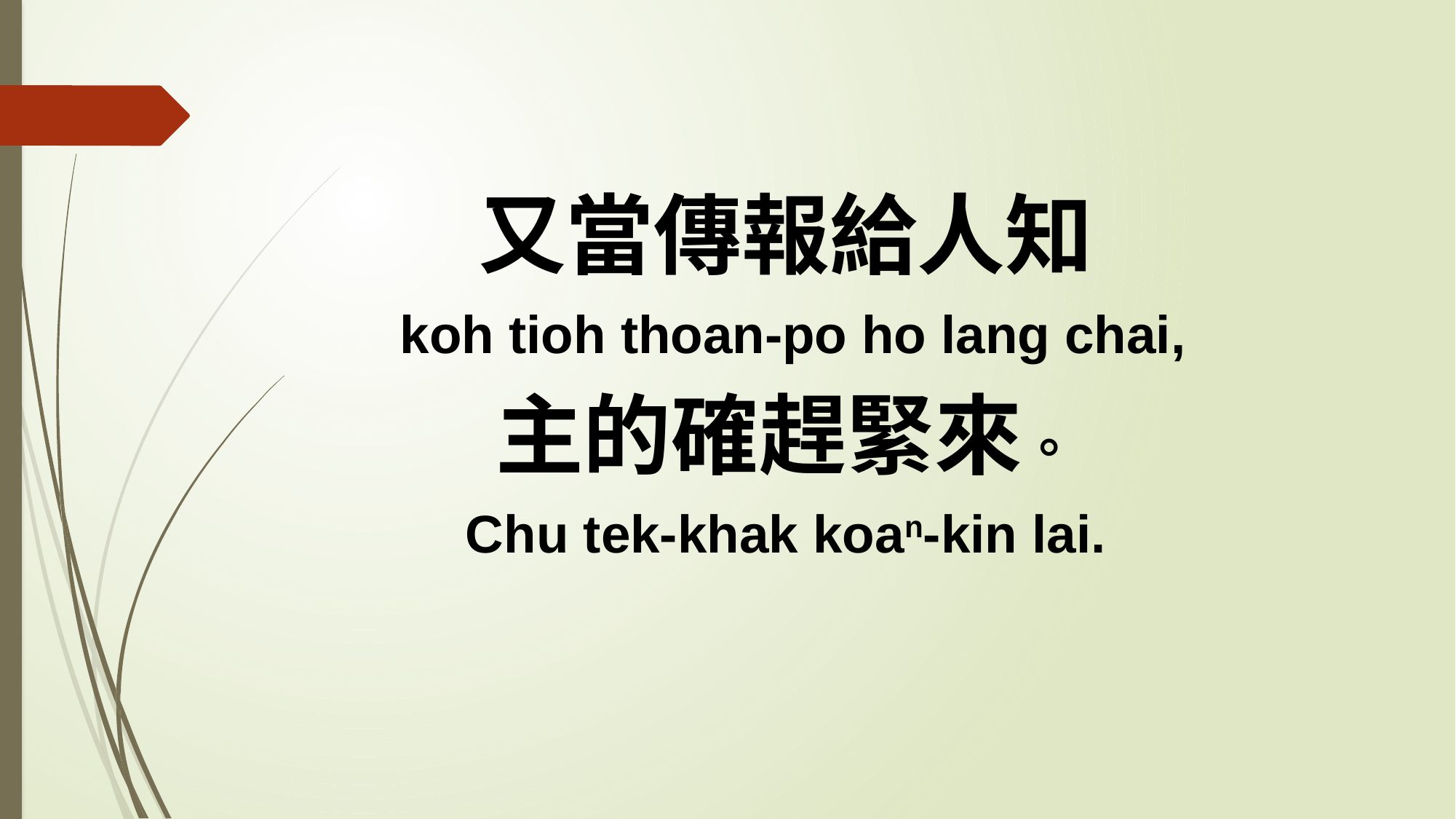

又當傳報給人知
 koh tioh thoan-po ho lang chai,
主的確趕緊來。
Chu tek-khak koan-kin lai.